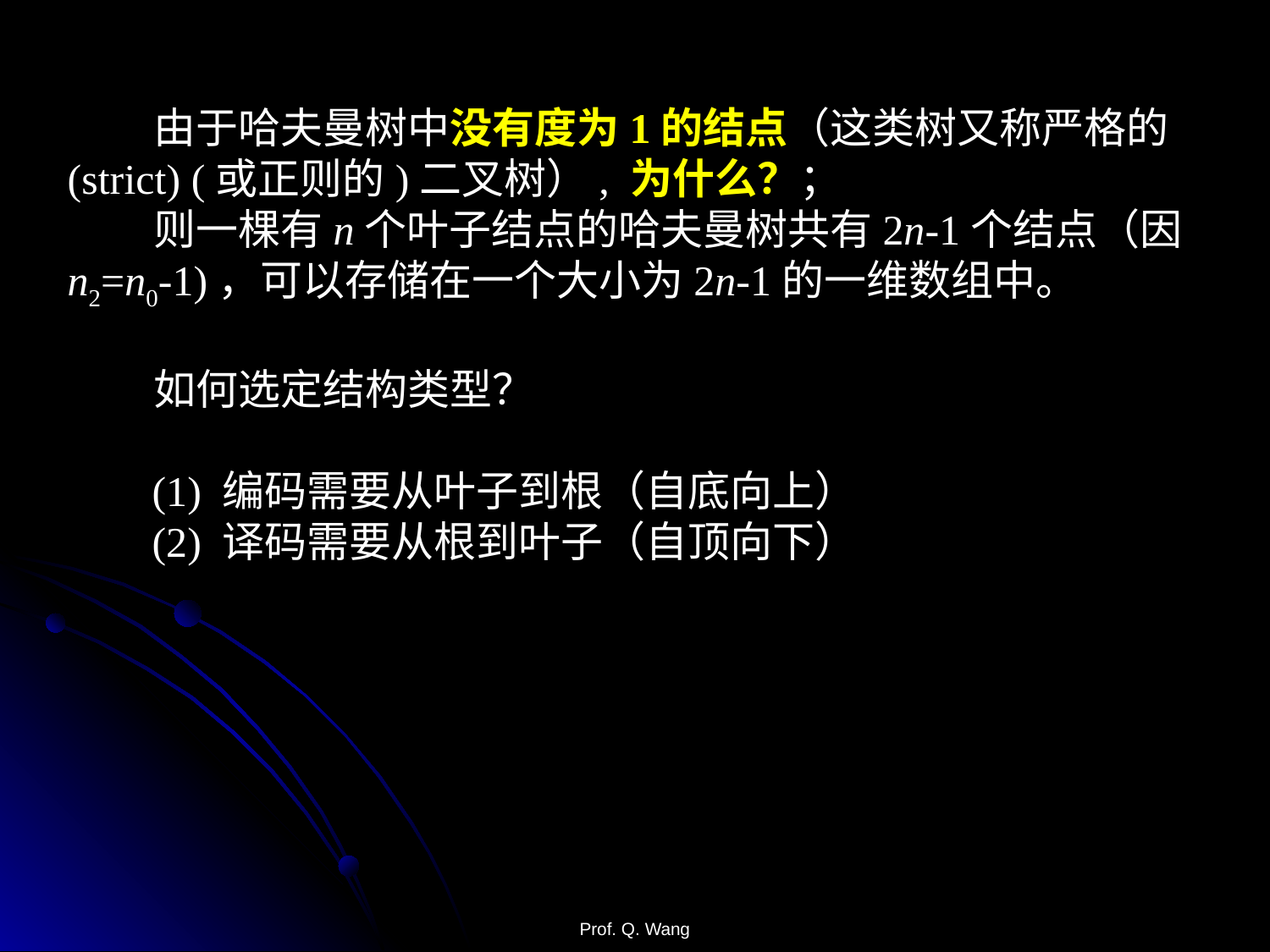

由于哈夫曼树中没有度为1的结点（这类树又称严格的(strict) (或正则的)二叉树）, 为什么？；
        则一棵有n个叶子结点的哈夫曼树共有2n-1个结点（因n2=n0-1)，可以存储在一个大小为2n-1的一维数组中。

        如何选定结构类型？

        (1) 编码需要从叶子到根（自底向上）
        (2) 译码需要从根到叶子（自顶向下）

Prof. Q. Wang